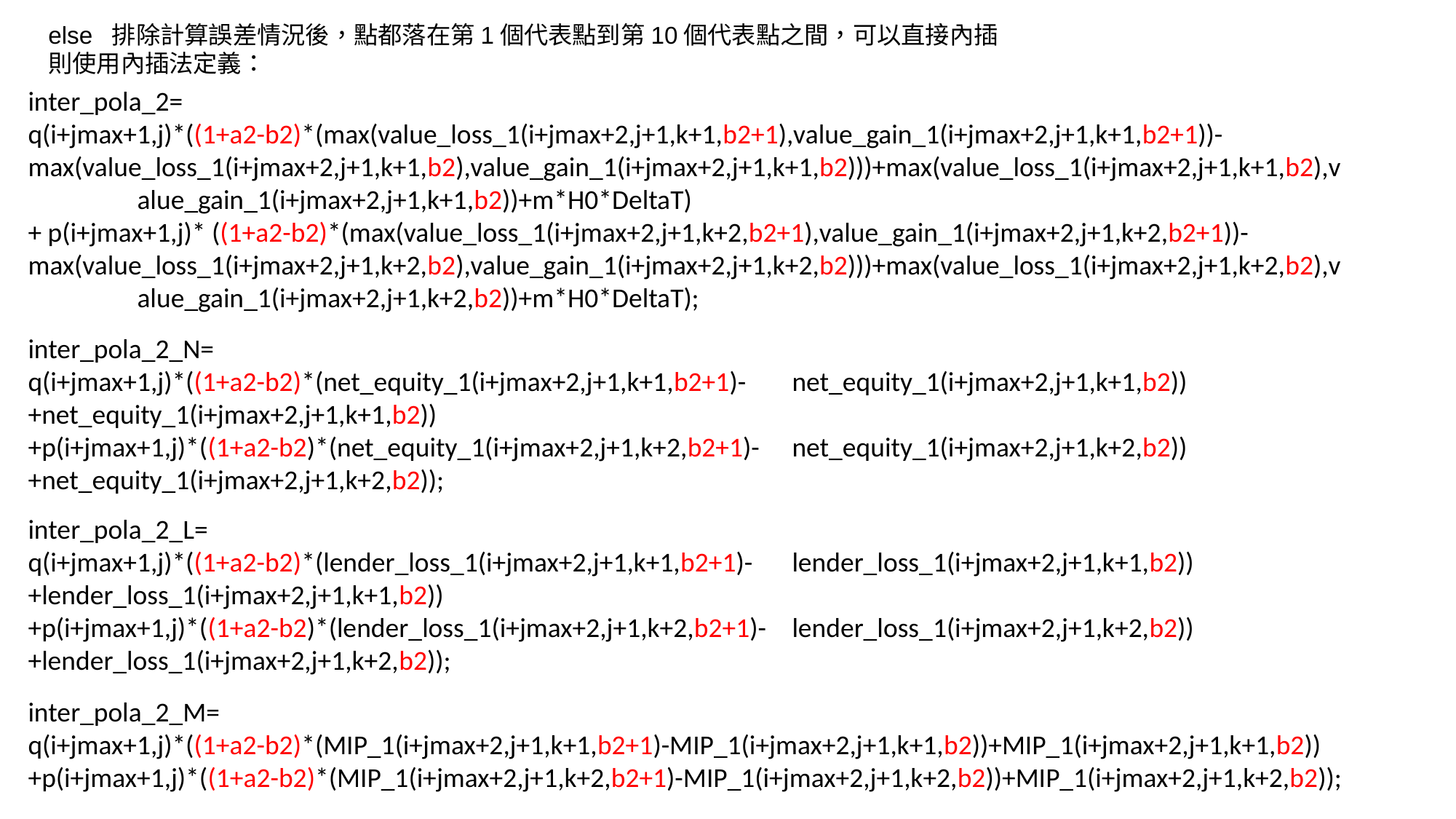

else  排除計算誤差情況後，點都落在第1個代表點到第10個代表點之間，可以直接內插
則使用內插法定義：
inter_pola_2=
q(i+jmax+1,j)*((1+a2-b2)*(max(value_loss_1(i+jmax+2,j+1,k+1,b2+1),value_gain_1(i+jmax+2,j+1,k+1,b2+1))-	max(value_loss_1(i+jmax+2,j+1,k+1,b2),value_gain_1(i+jmax+2,j+1,k+1,b2)))+max(value_loss_1(i+jmax+2,j+1,k+1,b2),v	alue_gain_1(i+jmax+2,j+1,k+1,b2))+m*H0*DeltaT)
+ p(i+jmax+1,j)* ((1+a2-b2)*(max(value_loss_1(i+jmax+2,j+1,k+2,b2+1),value_gain_1(i+jmax+2,j+1,k+2,b2+1))-	max(value_loss_1(i+jmax+2,j+1,k+2,b2),value_gain_1(i+jmax+2,j+1,k+2,b2)))+max(value_loss_1(i+jmax+2,j+1,k+2,b2),v	alue_gain_1(i+jmax+2,j+1,k+2,b2))+m*H0*DeltaT);

inter_pola_2_N=
q(i+jmax+1,j)*((1+a2-b2)*(net_equity_1(i+jmax+2,j+1,k+1,b2+1)-	net_equity_1(i+jmax+2,j+1,k+1,b2))+net_equity_1(i+jmax+2,j+1,k+1,b2))
+p(i+jmax+1,j)*((1+a2-b2)*(net_equity_1(i+jmax+2,j+1,k+2,b2+1)-	net_equity_1(i+jmax+2,j+1,k+2,b2))+net_equity_1(i+jmax+2,j+1,k+2,b2));

inter_pola_2_L=
q(i+jmax+1,j)*((1+a2-b2)*(lender_loss_1(i+jmax+2,j+1,k+1,b2+1)-	lender_loss_1(i+jmax+2,j+1,k+1,b2))+lender_loss_1(i+jmax+2,j+1,k+1,b2))
+p(i+jmax+1,j)*((1+a2-b2)*(lender_loss_1(i+jmax+2,j+1,k+2,b2+1)-	lender_loss_1(i+jmax+2,j+1,k+2,b2))+lender_loss_1(i+jmax+2,j+1,k+2,b2));

inter_pola_2_M=
q(i+jmax+1,j)*((1+a2-b2)*(MIP_1(i+jmax+2,j+1,k+1,b2+1)-MIP_1(i+jmax+2,j+1,k+1,b2))+MIP_1(i+jmax+2,j+1,k+1,b2))
+p(i+jmax+1,j)*((1+a2-b2)*(MIP_1(i+jmax+2,j+1,k+2,b2+1)-MIP_1(i+jmax+2,j+1,k+2,b2))+MIP_1(i+jmax+2,j+1,k+2,b2));